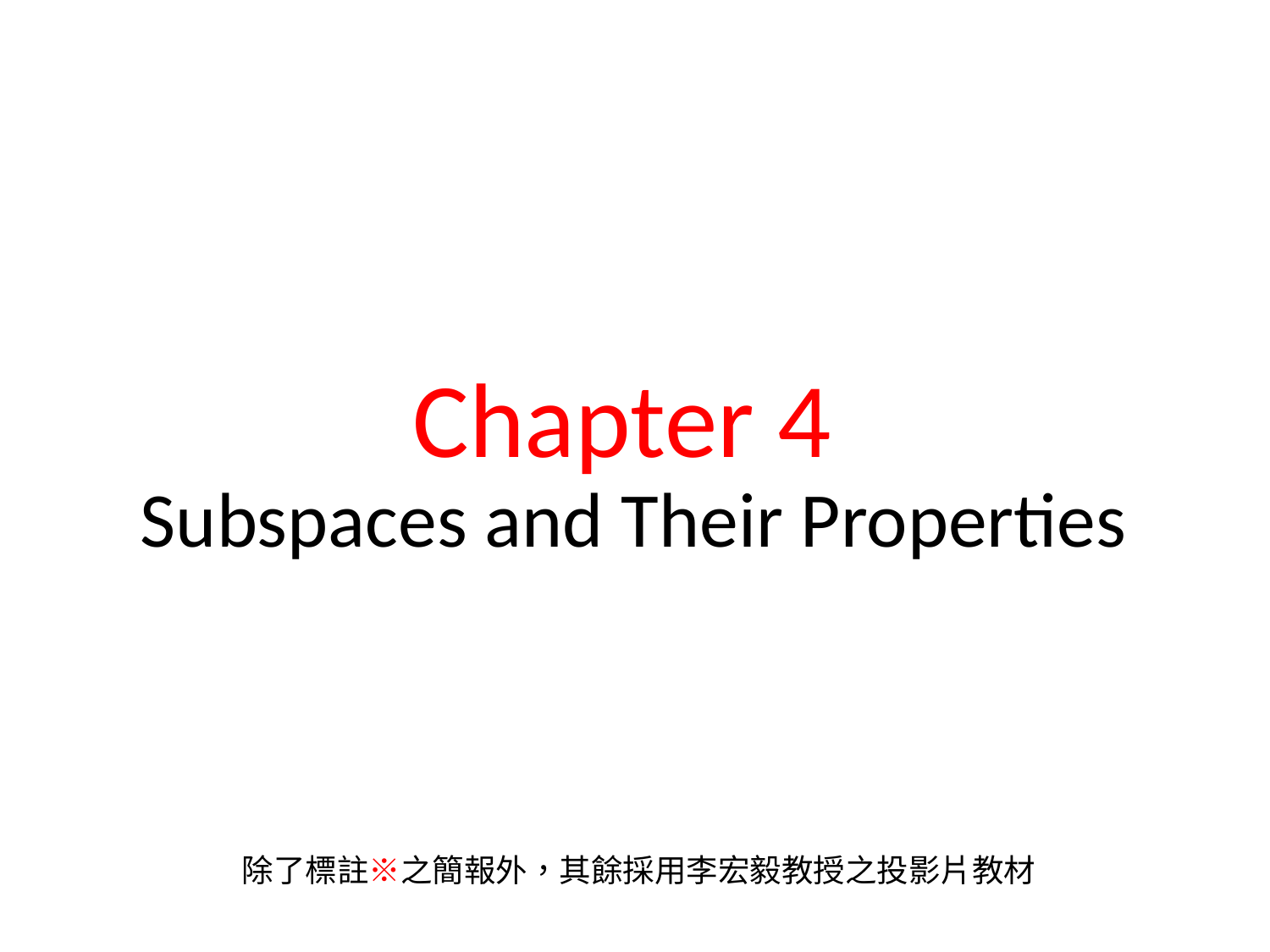

# Chapter 4 Subspaces and Their Properties

除了標註※之簡報外，其餘採用李宏毅教授之投影片教材